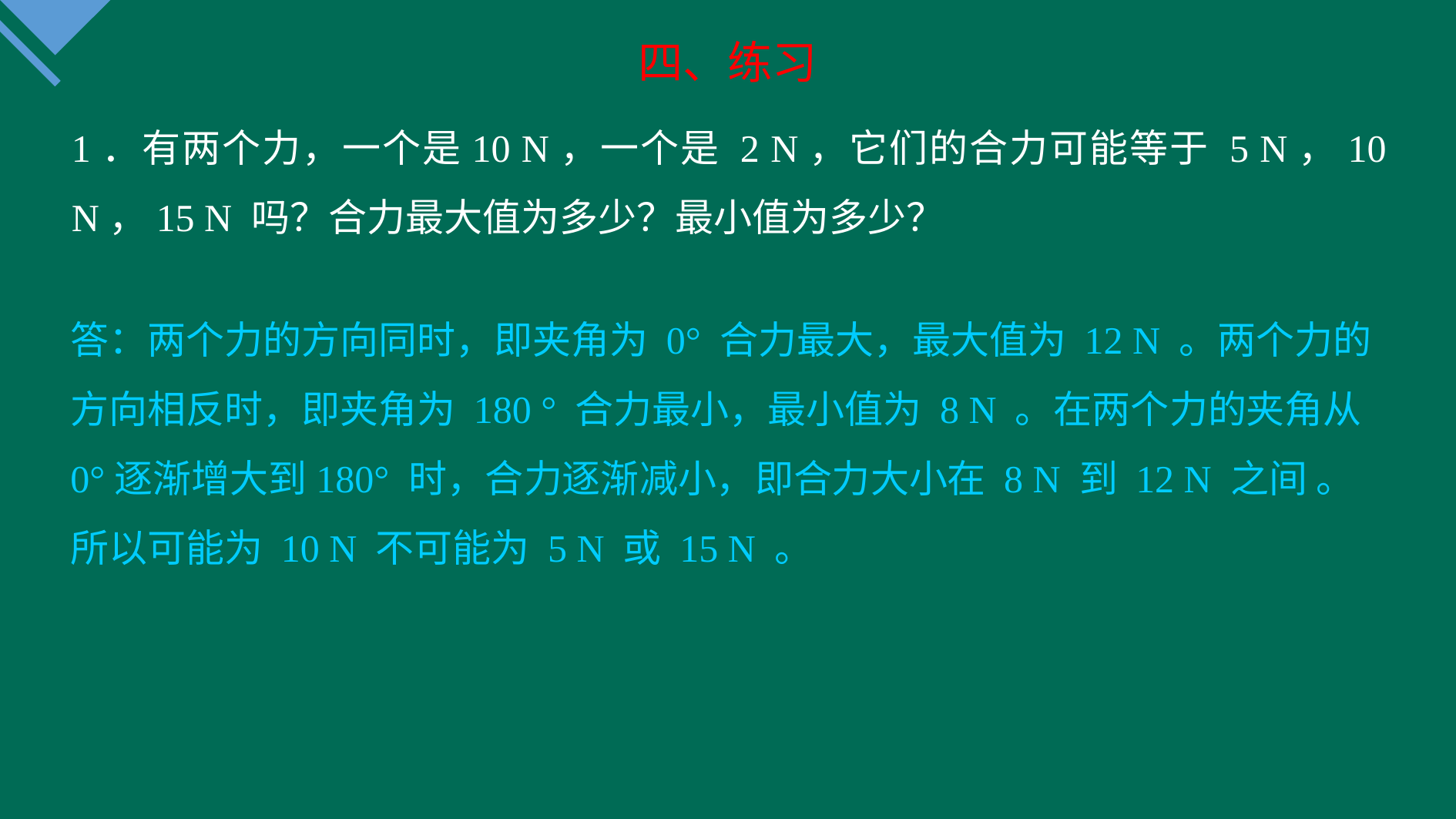

四、练习
1．有两个力，一个是10 N，一个是 2 N，它们的合力可能等于 5 N，10 N，15 N 吗？合力最大值为多少？最小值为多少？
答：两个力的方向同时，即夹角为 0° 合力最大，最大值为 12 N 。两个力的方向相反时，即夹角为 180 ° 合力最小，最小值为 8 N 。在两个力的夹角从0°逐渐增大到180° 时，合力逐渐减小，即合力大小在 8 N 到 12 N 之间 。所以可能为 10 N 不可能为 5 N 或 15 N 。